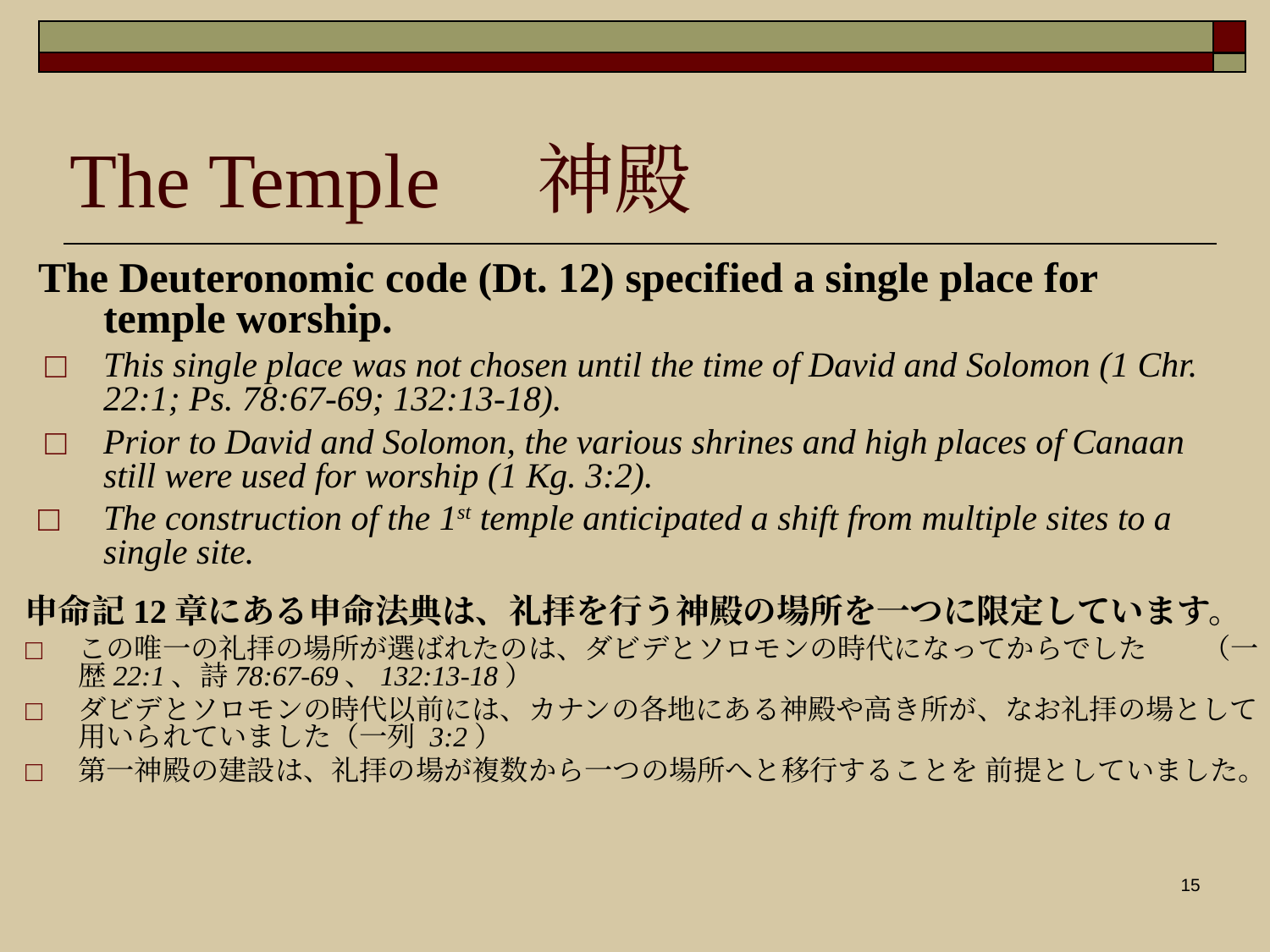

# The Temple　神殿
The Deuteronomic code (Dt. 12) specified a single place for temple worship.
This single place was not chosen until the time of David and Solomon (1 Chr. 22:1; Ps. 78:67-69; 132:13-18).
Prior to David and Solomon, the various shrines and high places of Canaan still were used for worship (1 Kg. 3:2).
The construction of the 1st temple anticipated a shift from multiple sites to a single site.
申命記12章にある申命法典は、礼拝を行う神殿の場所を一つに限定しています。
この唯一の礼拝の場所が選ばれたのは、ダビデとソロモンの時代になってからでした        （一歴22:1、詩78:67-69、132:13-18）
ダビデとソロモンの時代以前には、カナンの各地にある神殿や高き所が、なお礼拝の場として用いられていました（一列 3:2）
第一神殿の建設は、礼拝の場が複数から一つの場所へと移行することを 前提としていました。
15